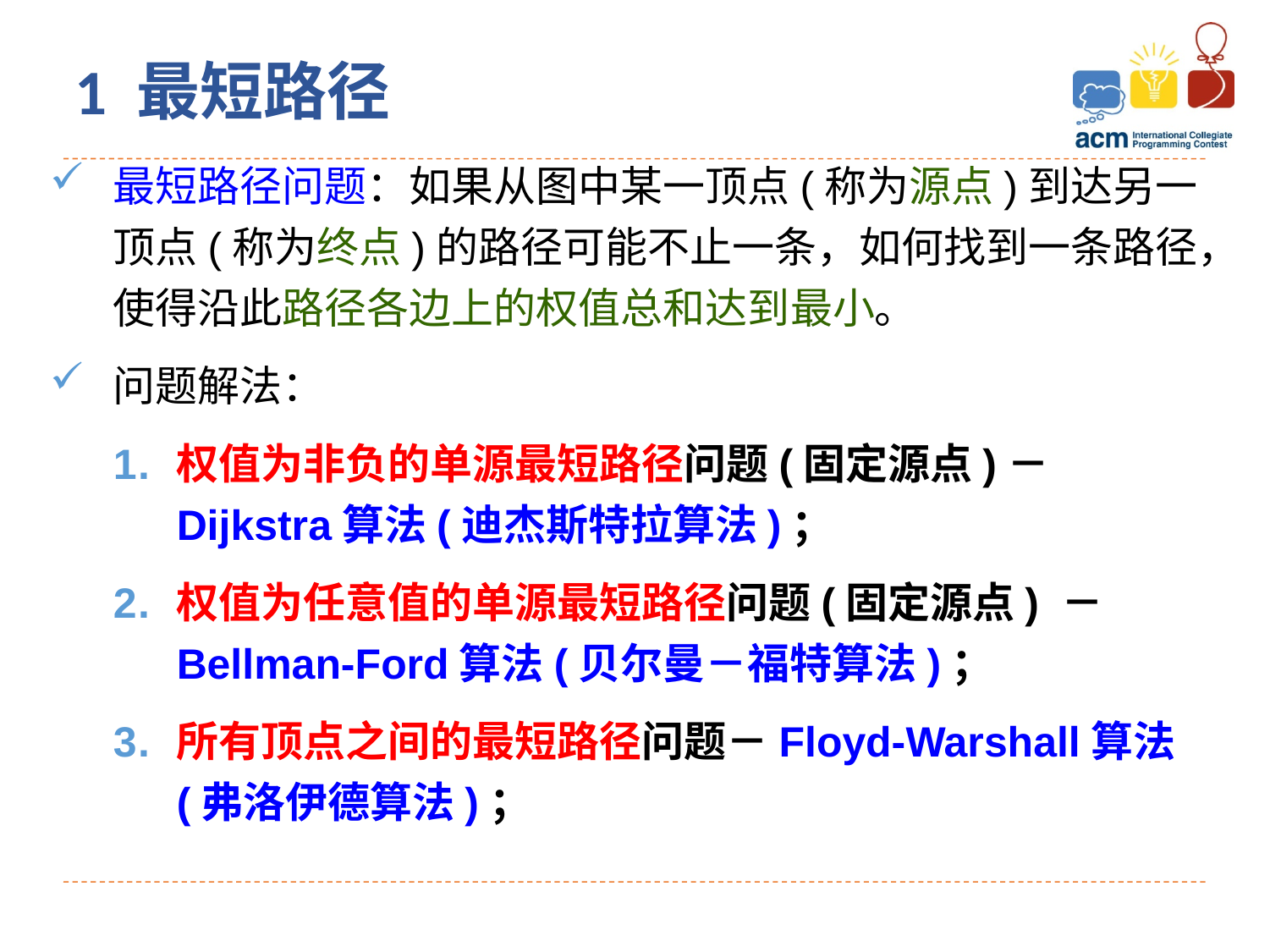

1 最短路径
最短路径问题：如果从图中某一顶点(称为源点)到达另一顶点(称为终点)的路径可能不止一条，如何找到一条路径，使得沿此路径各边上的权值总和达到最小。
问题解法：
权值为非负的单源最短路径问题(固定源点)－Dijkstra算法(迪杰斯特拉算法)；
权值为任意值的单源最短路径问题(固定源点) －Bellman-Ford算法(贝尔曼－福特算法)；
所有顶点之间的最短路径问题－Floyd-Warshall算法(弗洛伊德算法)；